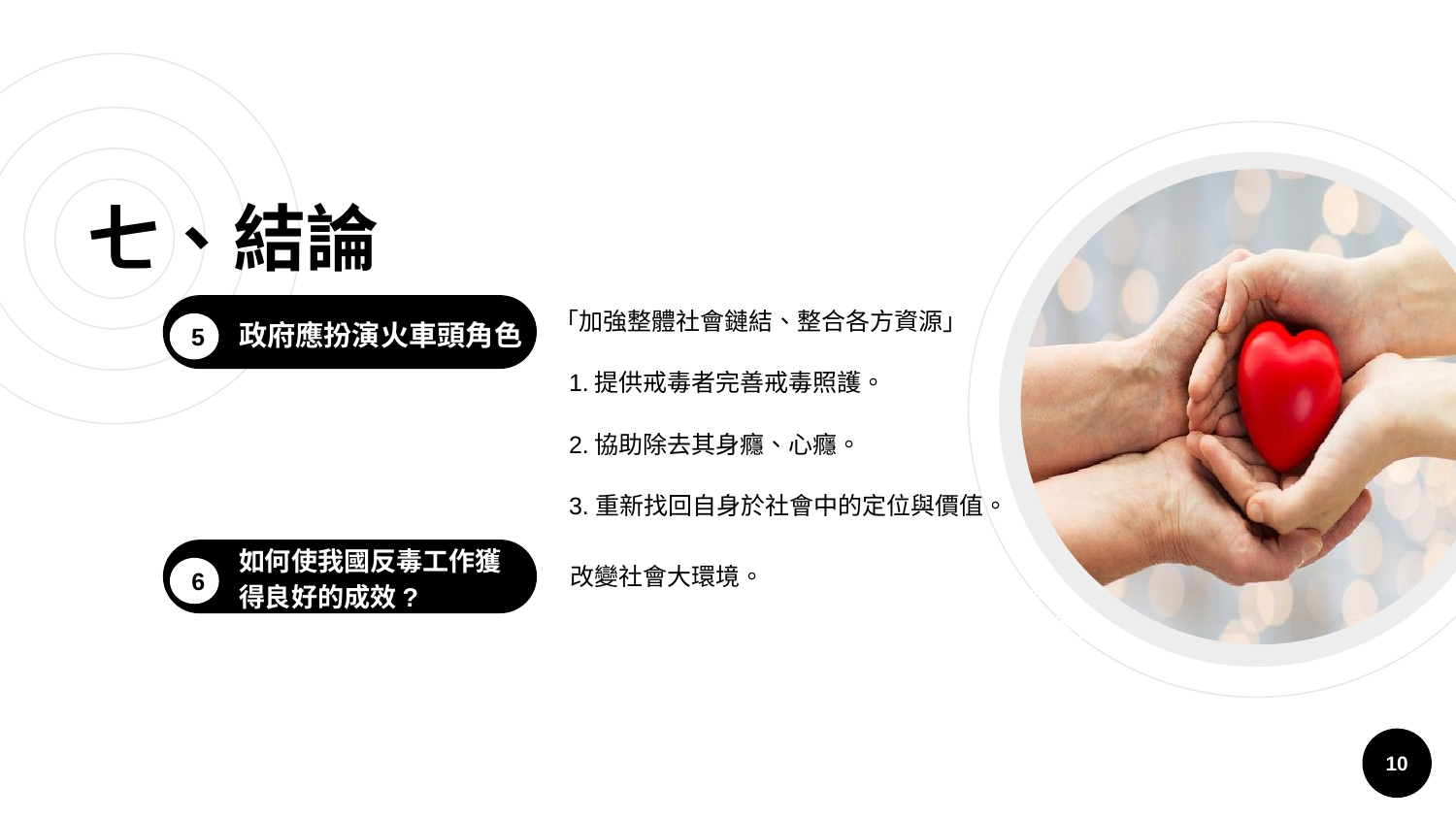

「加強整體社會鏈結、整合各方資源」
1.提供戒毒者完善戒毒照護。
2.協助除去其身癮、心癮。
3.重新找回自身於社會中的定位與價值。

政府應扮演火車頭角色
5

# 七、結論
改變社會大環境。

如何使我國反毒工作獲得良好的成效?
6

10